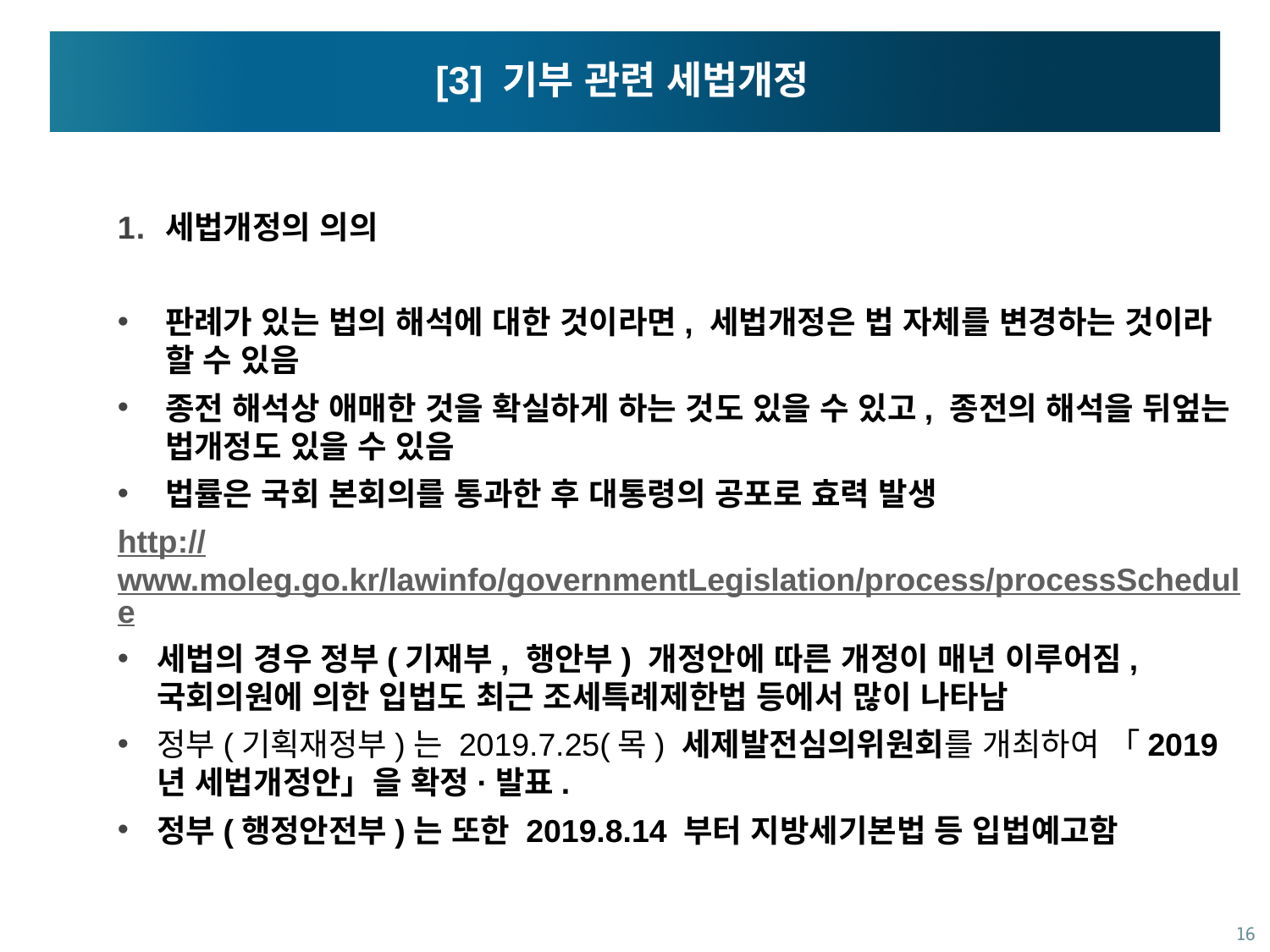

# [3] 기부 관련 세법개정
세법개정의 의의

판례가 있는 법의 해석에 대한 것이라면, 세법개정은 법 자체를 변경하는 것이라 할 수 있음
종전 해석상 애매한 것을 확실하게 하는 것도 있을 수 있고, 종전의 해석을 뒤엎는 법개정도 있을 수 있음
법률은 국회 본회의를 통과한 후 대통령의 공포로 효력 발생
http://www.moleg.go.kr/lawinfo/governmentLegislation/process/processSchedule
세법의 경우 정부(기재부, 행안부) 개정안에 따른 개정이 매년 이루어짐, 국회의원에 의한 입법도 최근 조세특례제한법 등에서 많이 나타남
정부(기획재정부)는 2019.7.25(목) 세제발전심의위원회를 개최하여 「2019년 세법개정안」을 확정·발표.
정부(행정안전부)는 또한 2019.8.14 부터 지방세기본법 등 입법예고함

16